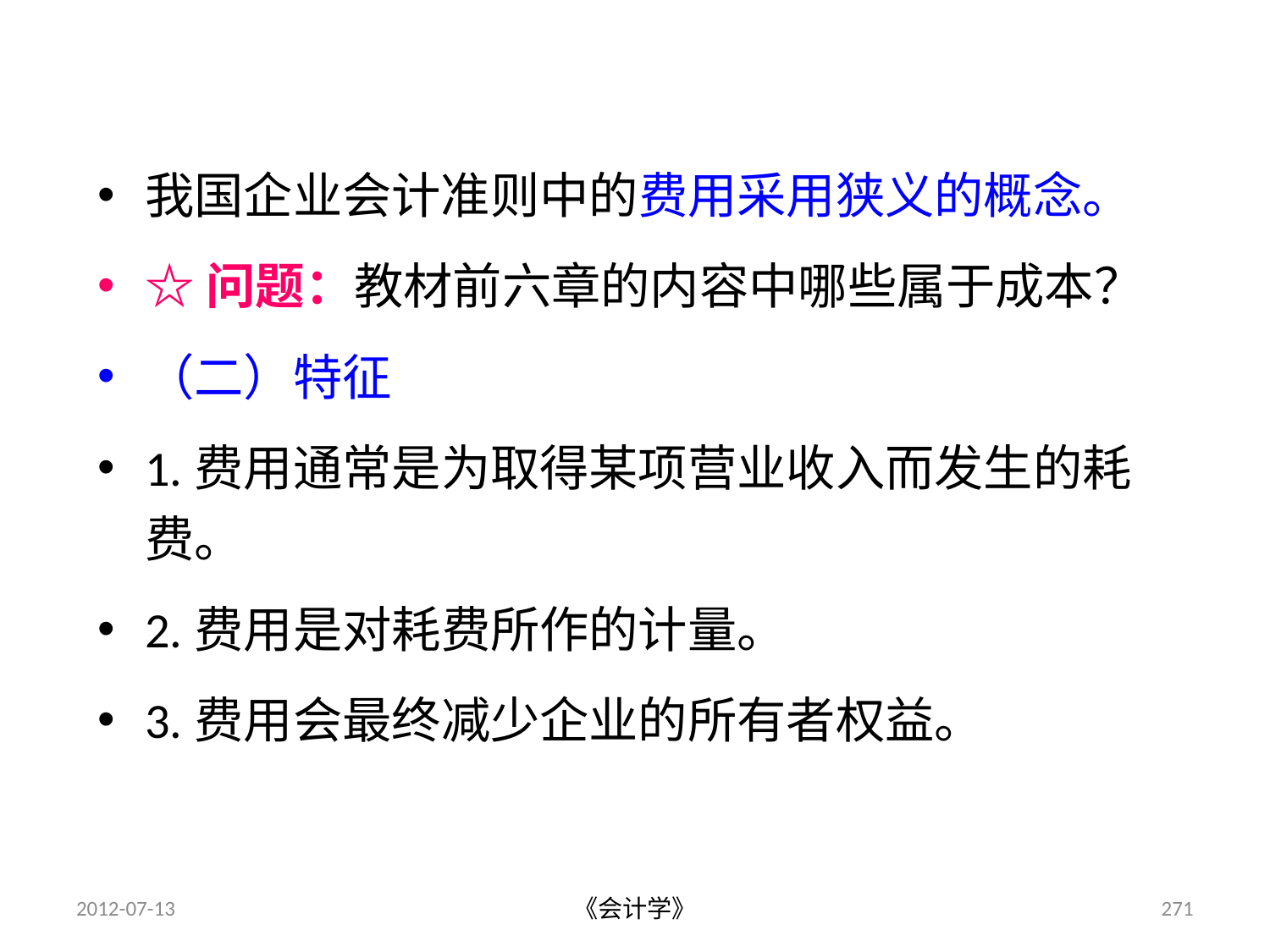

我国企业会计准则中的费用采用狭义的概念。
☆问题：教材前六章的内容中哪些属于成本？
（二）特征
1.费用通常是为取得某项营业收入而发生的耗费。
2.费用是对耗费所作的计量。
3.费用会最终减少企业的所有者权益。
2012-07-13
《会计学》
271